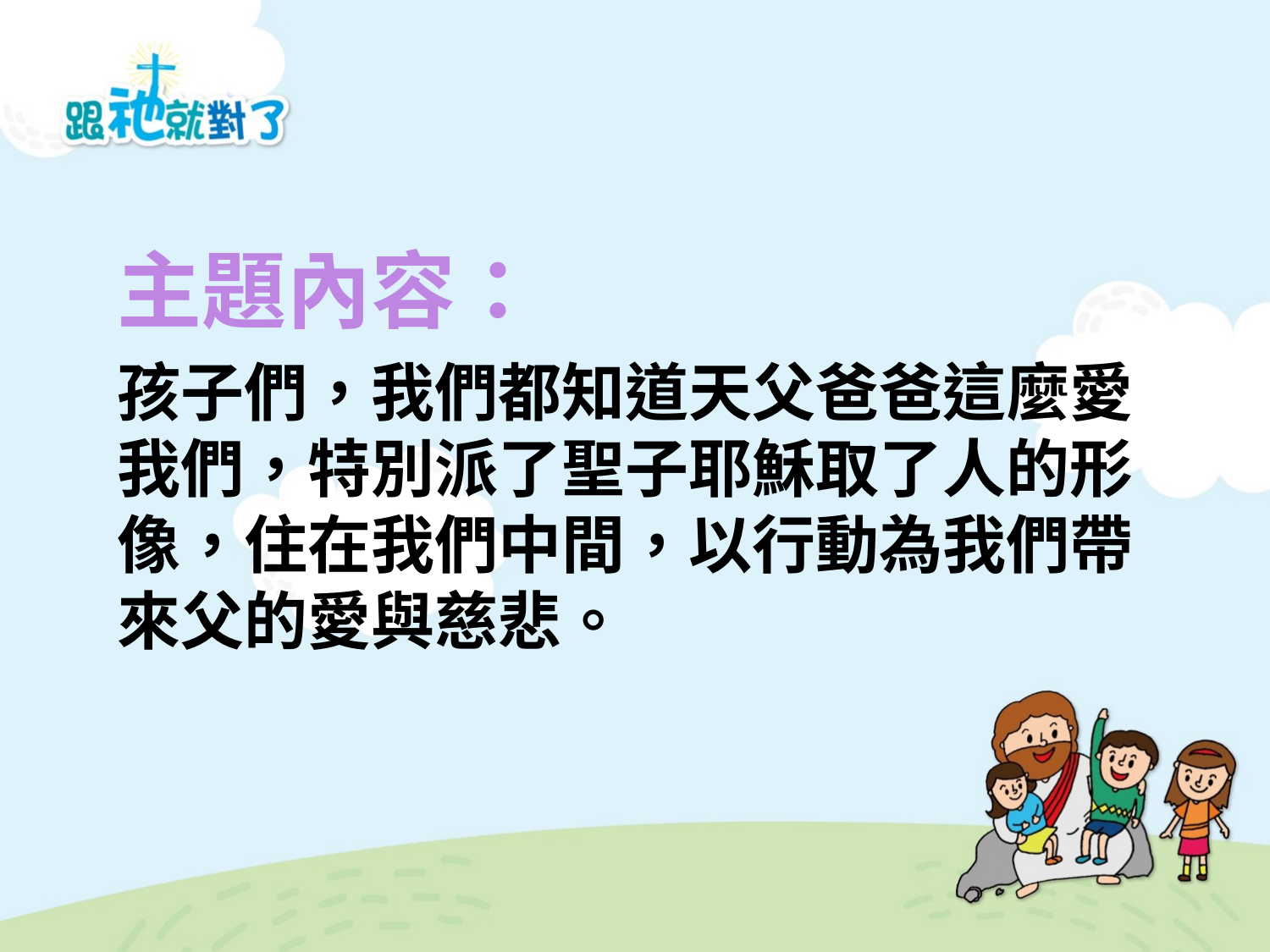

主題內容：
孩子們，我們都知道天父爸爸這麼愛我們，特別派了聖子耶穌取了人的形像，住在我們中間，以行動為我們帶來父的愛與慈悲。